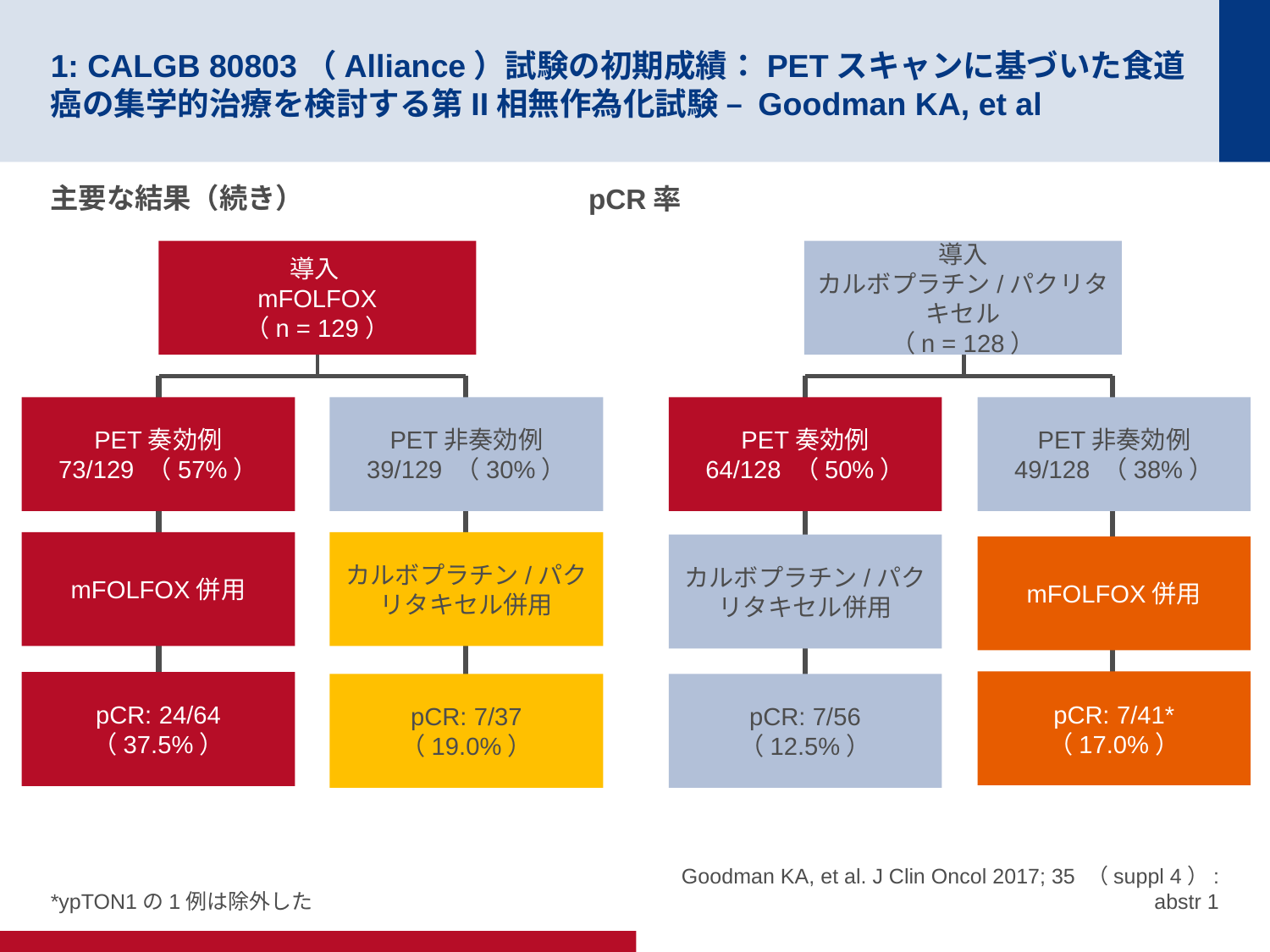

# 1: CALGB 80803（Alliance）試験の初期成績：PETスキャンに基づいた食道癌の集学的治療を検討する第II相無作為化試験 – Goodman KA, et al
主要な結果（続き）
pCR率
導入
mFOLFOX
（n = 129）
導入
カルボプラチン/パクリタキセル
（n = 128）
PET非奏効例
39/129 （30%）
PET奏効例
73/129 （57%）
PET非奏効例
49/128 （38%）
PET奏効例
64/128 （50%）
mFOLFOX併用
カルボプラチン/パクリタキセル併用
カルボプラチン/パクリタキセル併用
mFOLFOX併用
pCR: 7/41* （17.0%）
pCR: 24/64 （37.5%）
pCR: 7/37 （19.0%）
pCR: 7/56 （12.5%）
*ypTON1の1例は除外した
Goodman KA, et al. J Clin Oncol 2017; 35 （suppl 4）: abstr 1